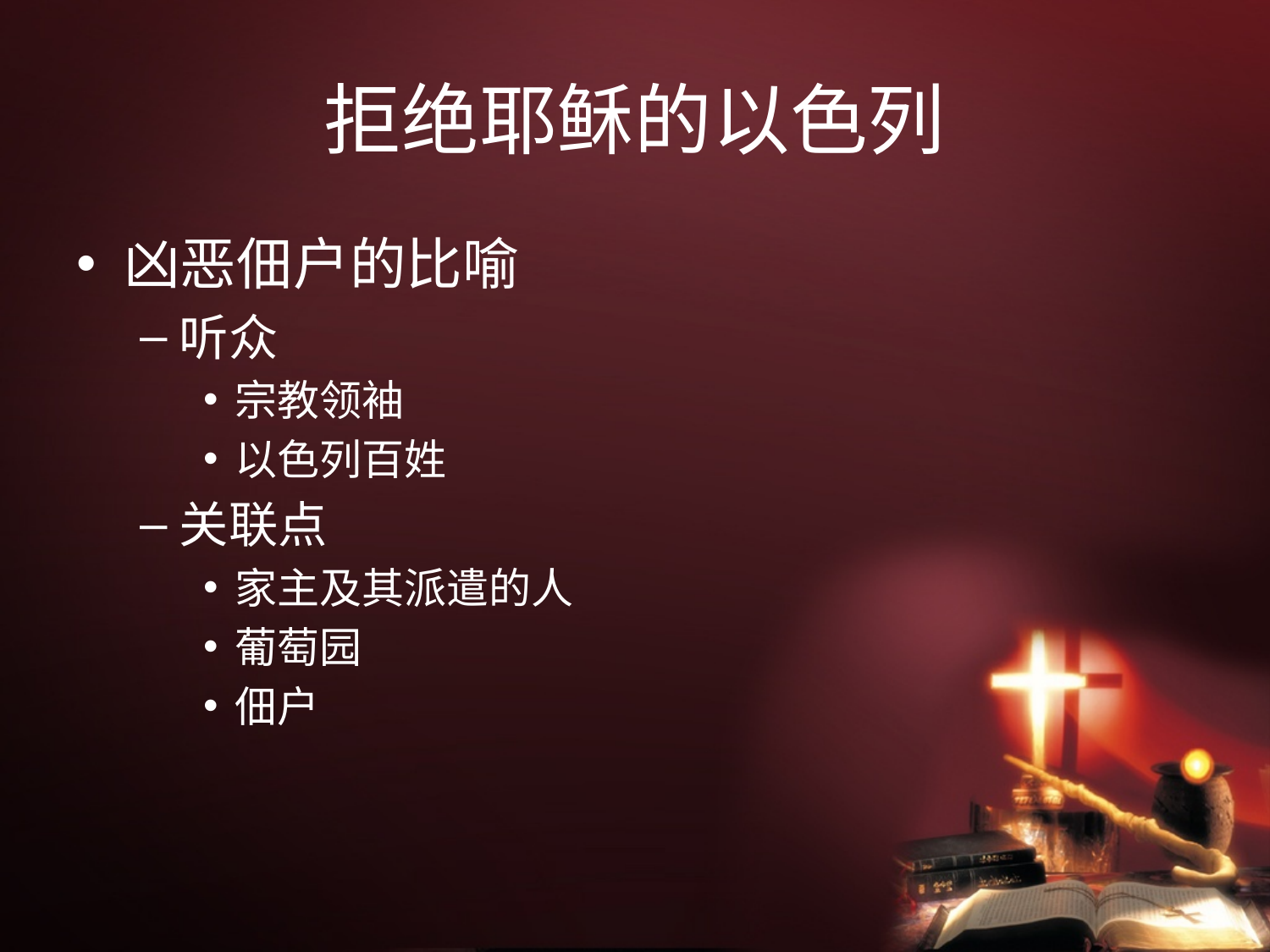

# 拒绝耶稣的以色列
凶恶佃户的比喻
听众
宗教领袖
以色列百姓
关联点
家主及其派遣的人
葡萄园
佃户